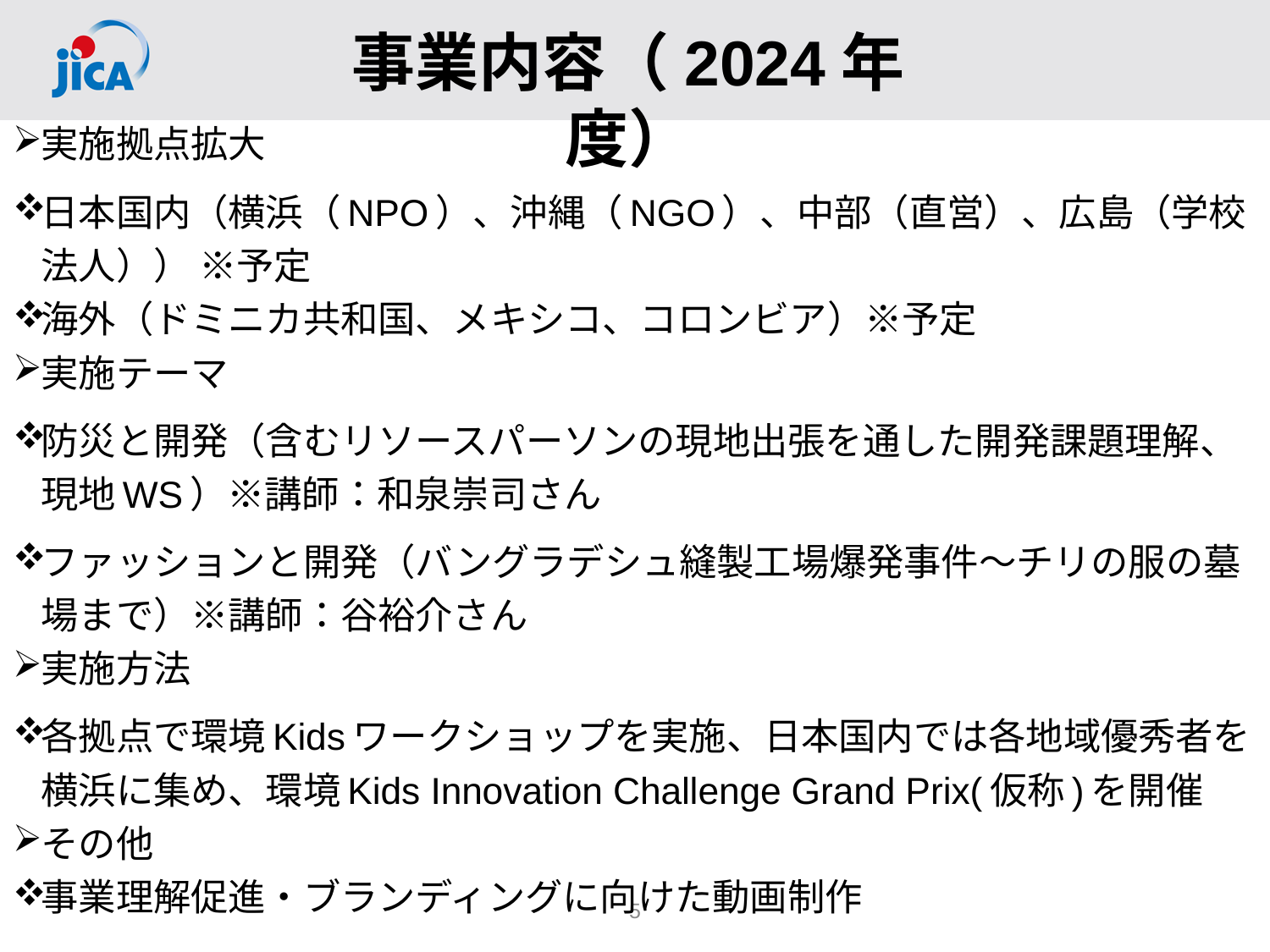

事業内容（2024年度）
実施拠点拡大
日本国内（横浜（NPO）、沖縄（NGO）、中部（直営）、広島（学校法人）） ※予定
海外（ドミニカ共和国、メキシコ、コロンビア）※予定
実施テーマ
防災と開発（含むリソースパーソンの現地出張を通した開発課題理解、現地WS）※講師：和泉崇司さん
ファッションと開発（バングラデシュ縫製工場爆発事件～チリの服の墓場まで）※講師：谷裕介さん
実施方法
各拠点で環境Kidsワークショップを実施、日本国内では各地域優秀者を横浜に集め、環境Kids Innovation Challenge Grand Prix(仮称)を開催
その他
事業理解促進・ブランディングに向けた動画制作

5